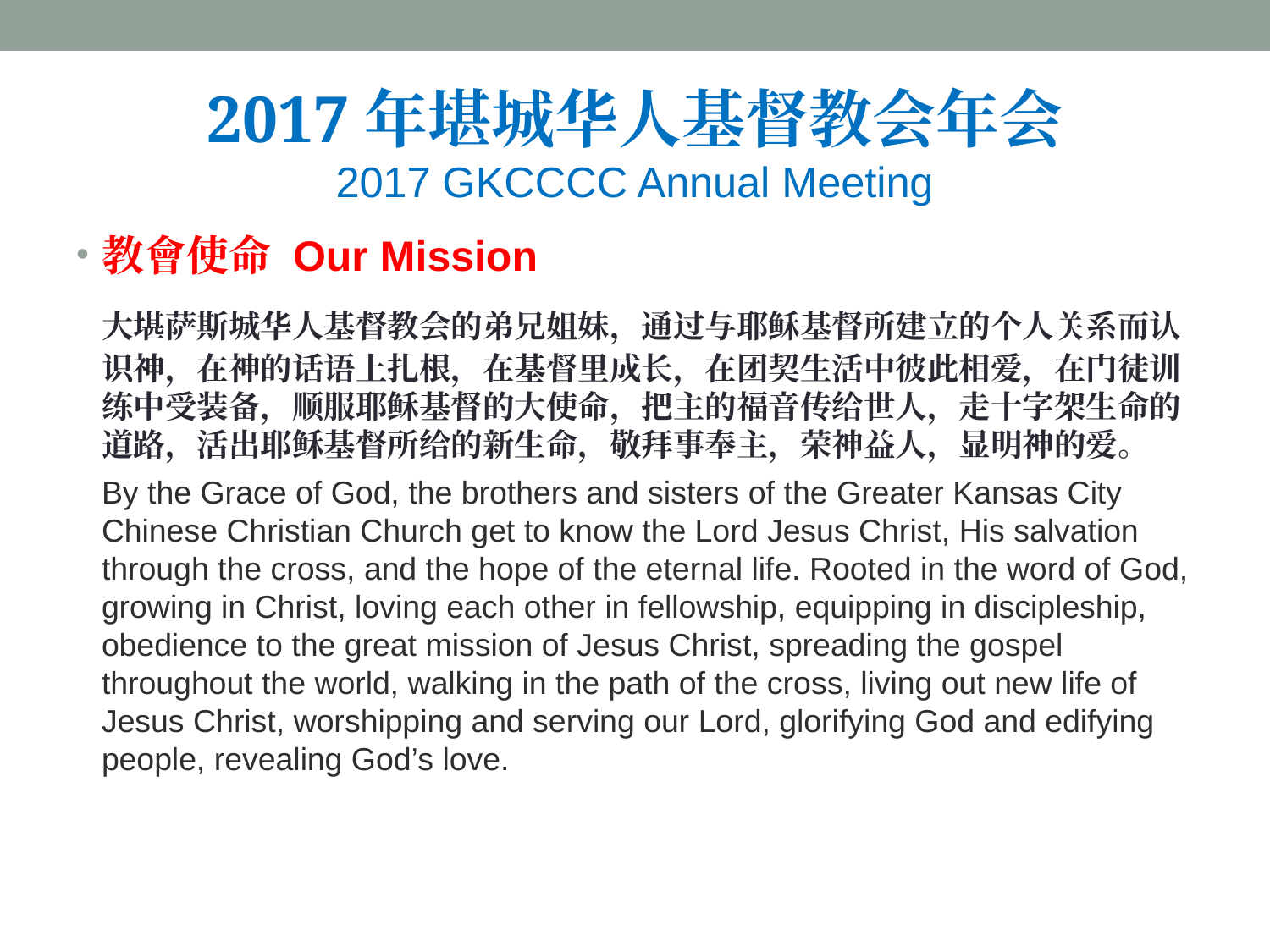

# 2017年堪城华人基督教会年会 2017 GKCCCC Annual Meeting
教會使命 Our Mission
	大堪萨斯城华人基督教会的弟兄姐妹，通过与耶稣基督所建立的个人关系而认识神，在神的话语上扎根，在基督里成长，在团契生活中彼此相爱，在门徒训练中受装备，顺服耶稣基督的大使命，把主的福音传给世人，走十字架生命的道路，活出耶稣基督所给的新生命，敬拜事奉主，荣神益人，显明神的爱。
	By the Grace of God, the brothers and sisters of the Greater Kansas City Chinese Christian Church get to know the Lord Jesus Christ, His salvation through the cross, and the hope of the eternal life. Rooted in the word of God, growing in Christ, loving each other in fellowship, equipping in discipleship, obedience to the great mission of Jesus Christ, spreading the gospel throughout the world, walking in the path of the cross, living out new life of Jesus Christ, worshipping and serving our Lord, glorifying God and edifying people, revealing God’s love.